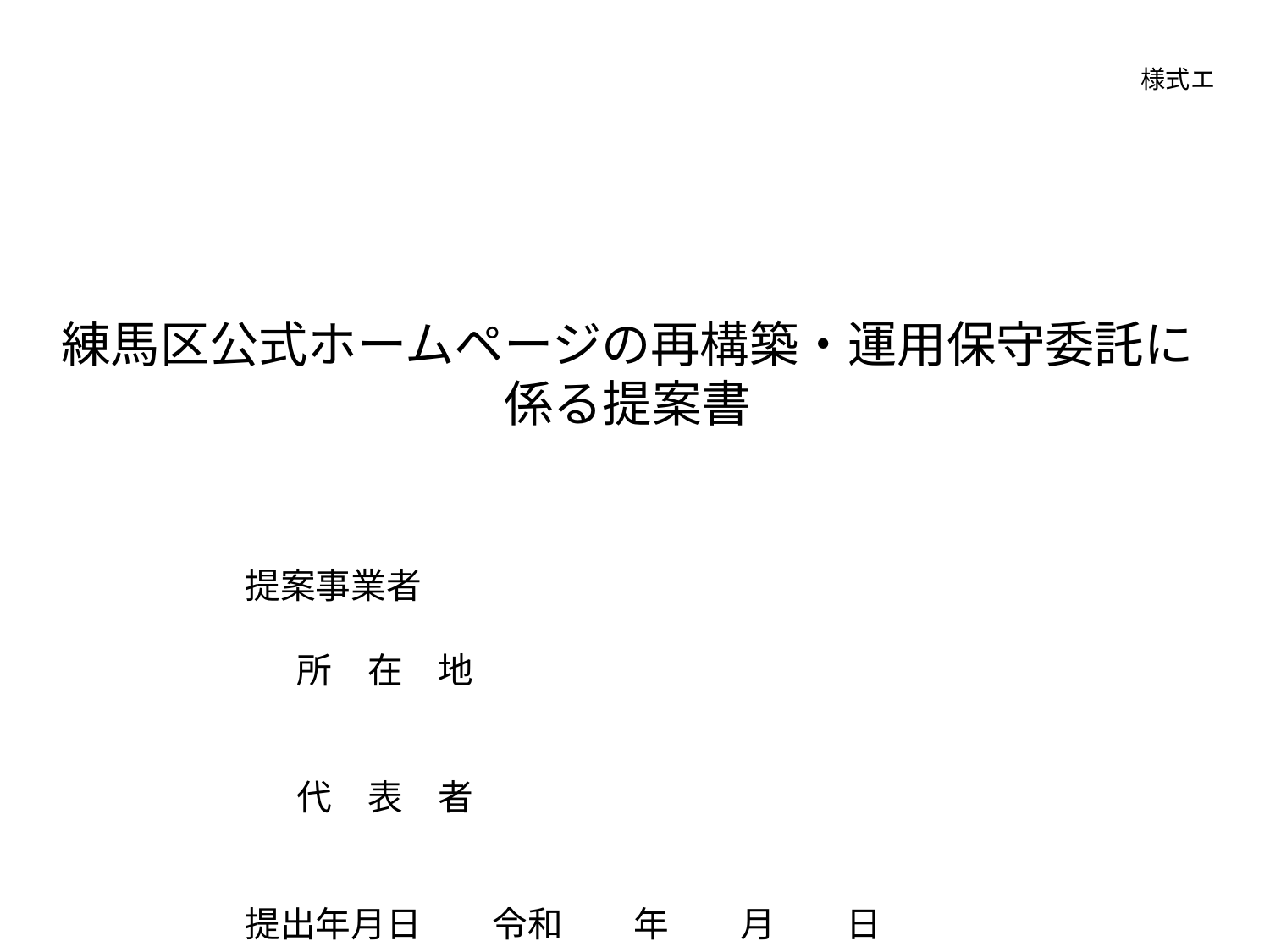

様式エ

練馬区公式ホームページの再構築・運用保守委託に
係る提案書
提案事業者

 　所　在　地

 　代　表　者

提出年月日　　令和　　年　　月　　日